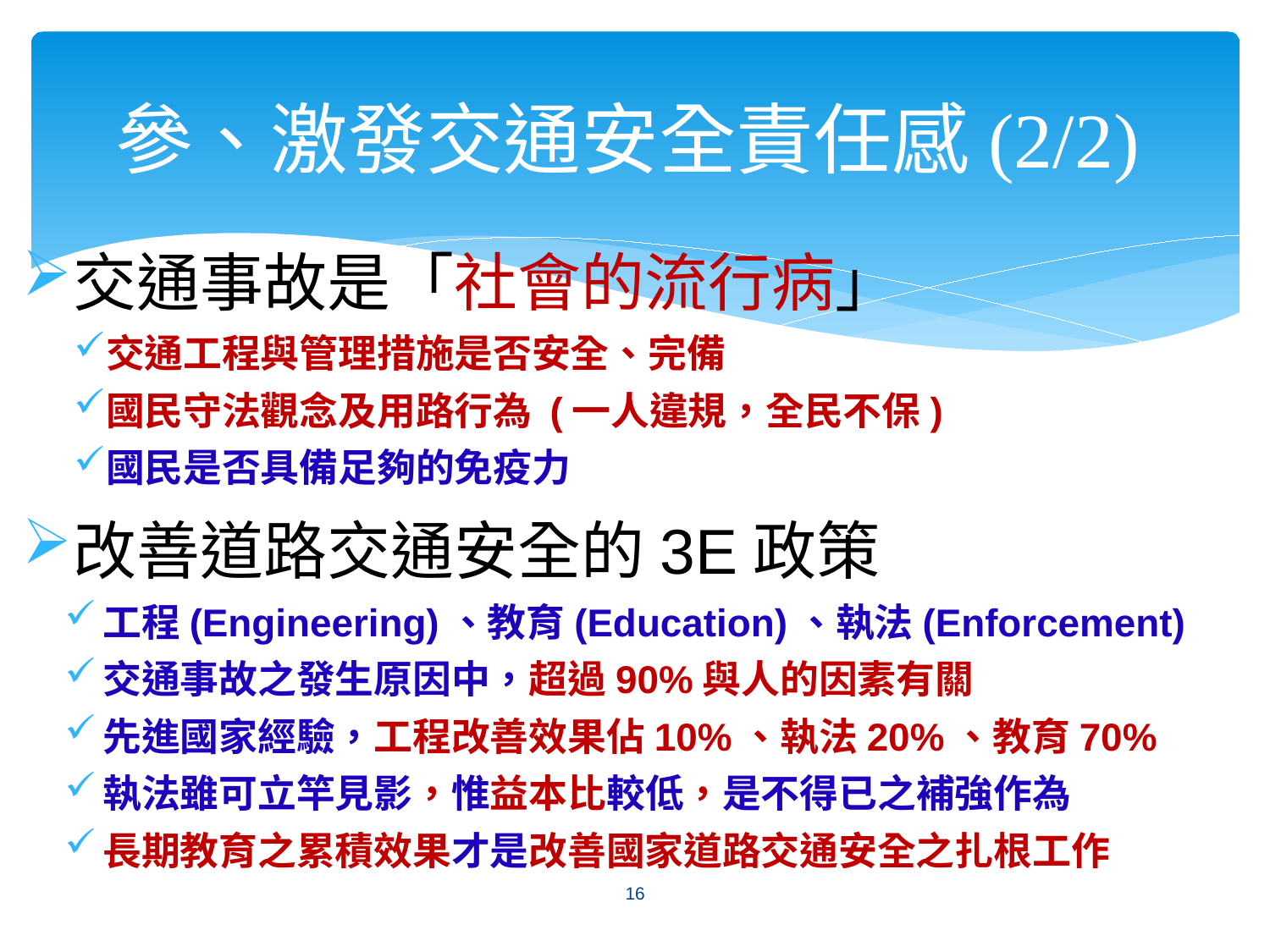

參、激發交通安全責任感(2/2)
交通事故是「社會的流行病」
交通工程與管理措施是否安全、完備
國民守法觀念及用路行為 (一人違規，全民不保)
國民是否具備足夠的免疫力
改善道路交通安全的3E政策
工程(Engineering)、教育(Education)、執法(Enforcement)
交通事故之發生原因中，超過90%與人的因素有關
先進國家經驗，工程改善效果佔10%、執法20%、教育70%
執法雖可立竿見影，惟益本比較低，是不得已之補強作為
長期教育之累積效果才是改善國家道路交通安全之扎根工作
16